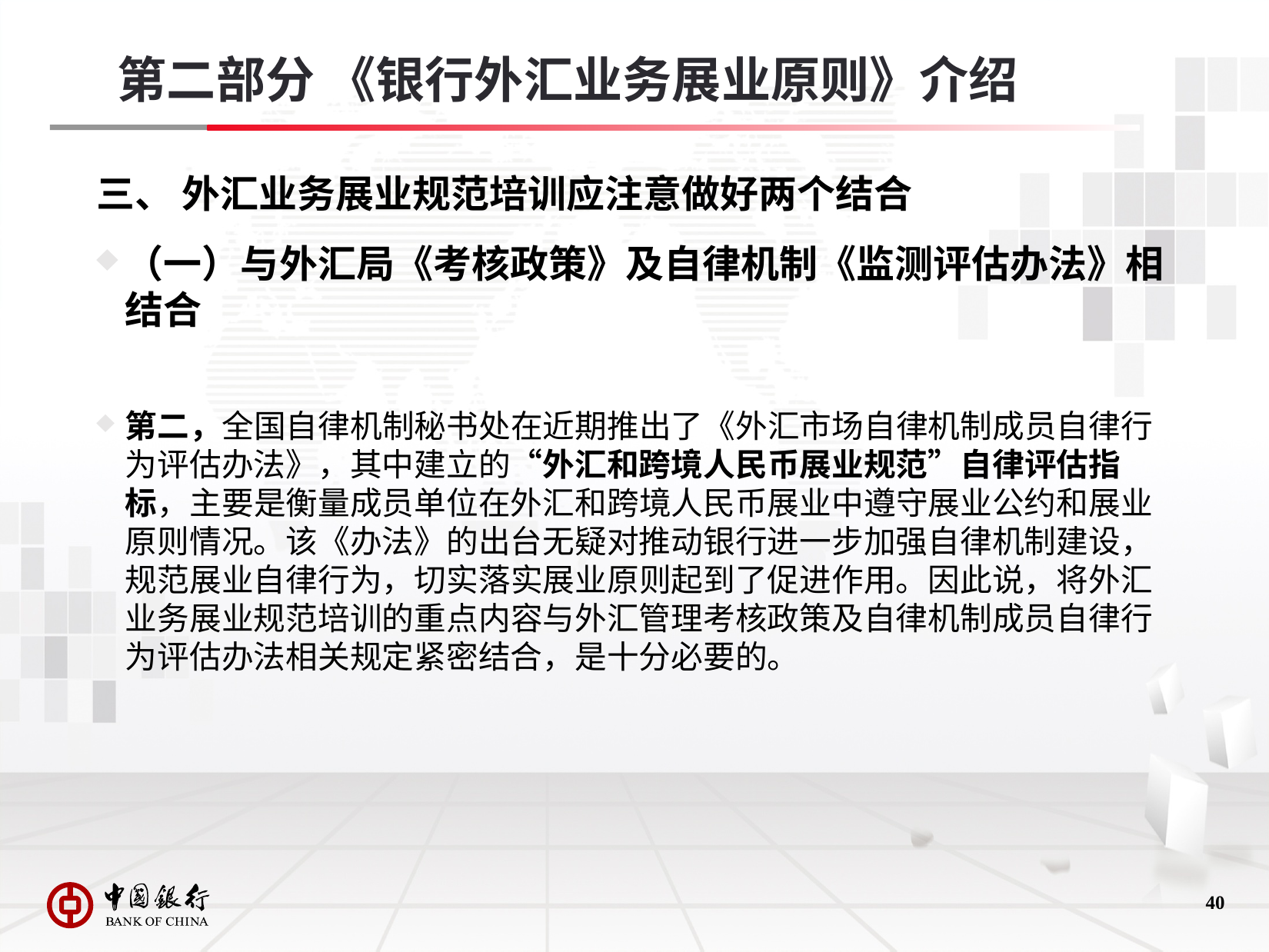

第二部分 《银行外汇业务展业原则》介绍
# 三、 外汇业务展业规范培训应注意做好两个结合
（一）与外汇局《考核政策》及自律机制《监测评估办法》相结合

第二，全国自律机制秘书处在近期推出了《外汇市场自律机制成员自律行为评估办法》，其中建立的“外汇和跨境人民币展业规范”自律评估指标，主要是衡量成员单位在外汇和跨境人民币展业中遵守展业公约和展业原则情况。该《办法》的出台无疑对推动银行进一步加强自律机制建设，规范展业自律行为，切实落实展业原则起到了促进作用。因此说，将外汇业务展业规范培训的重点内容与外汇管理考核政策及自律机制成员自律行为评估办法相关规定紧密结合，是十分必要的。

40